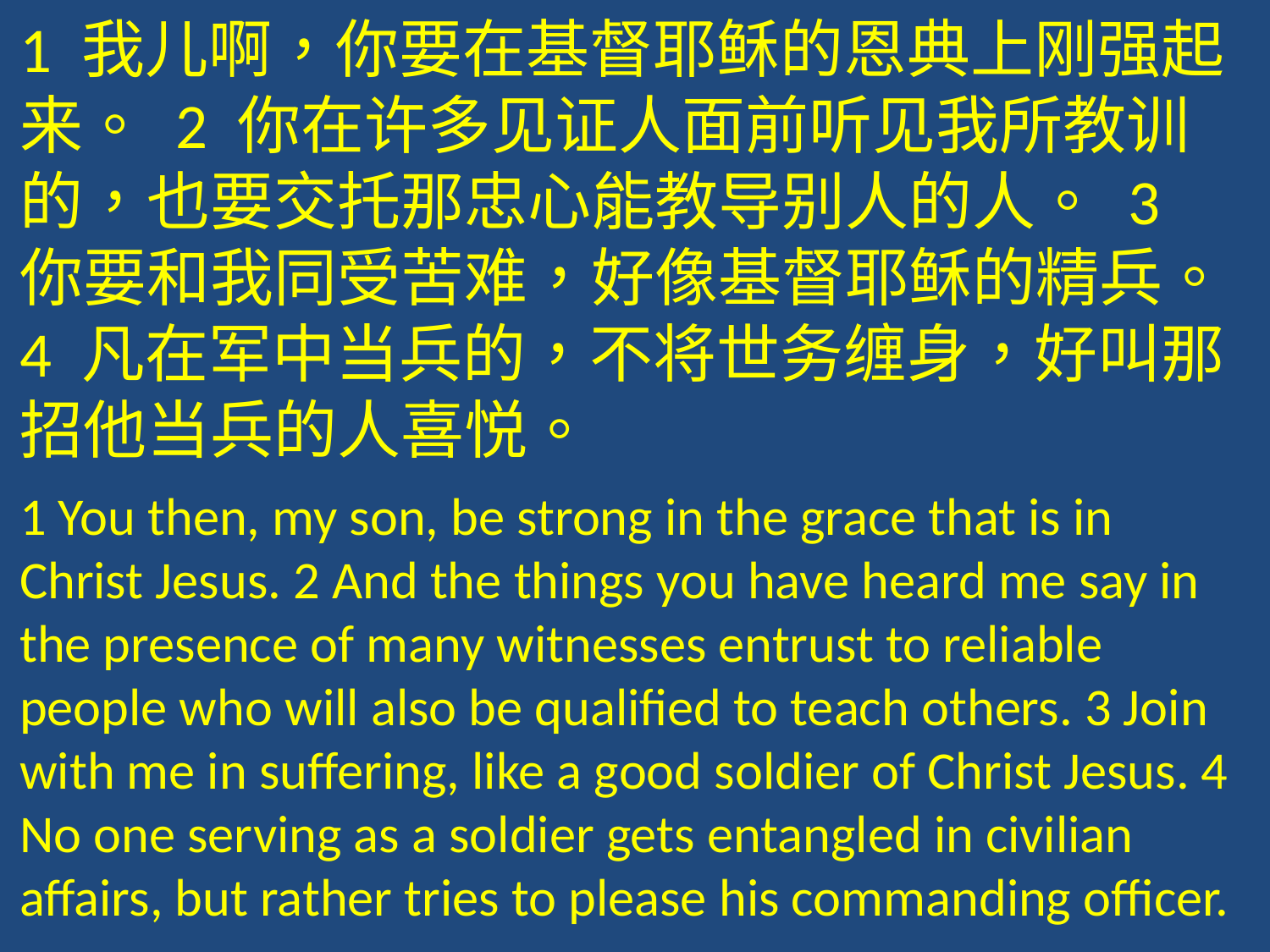

1 我儿啊，你要在基督耶稣的恩典上刚强起来。 2 你在许多见证人面前听见我所教训的，也要交托那忠心能教导别人的人。 3 你要和我同受苦难，好像基督耶稣的精兵。 4 凡在军中当兵的，不将世务缠身，好叫那招他当兵的人喜悦。

1 You then, my son, be strong in the grace that is in Christ Jesus. 2 And the things you have heard me say in the presence of many witnesses entrust to reliable people who will also be qualified to teach others. 3 Join with me in suffering, like a good soldier of Christ Jesus. 4 No one serving as a soldier gets entangled in civilian affairs, but rather tries to please his commanding officer.